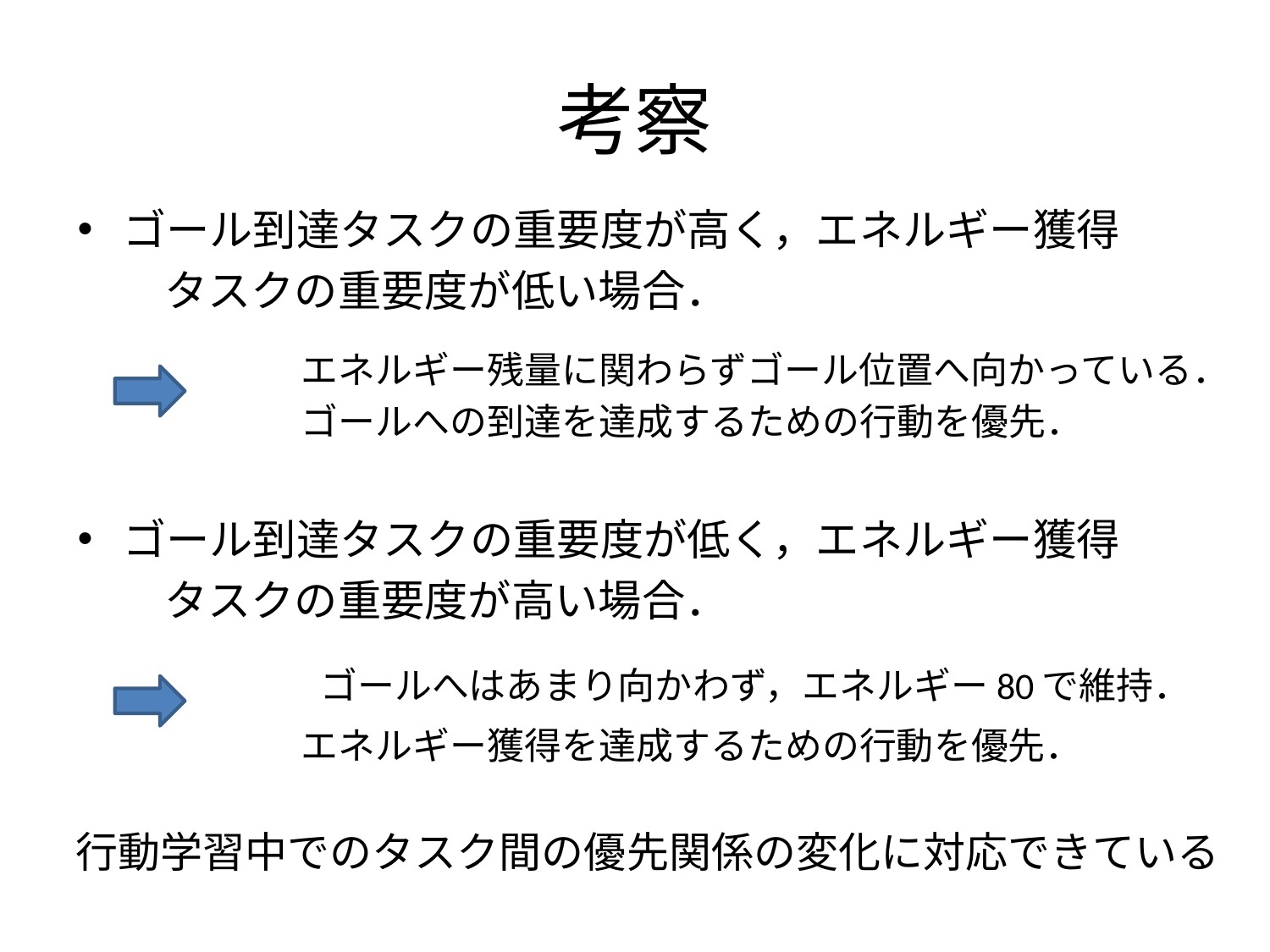

# 考察
ゴール到達タスクの重要度が高く，エネルギー獲得
　　タスクの重要度が低い場合．

　　　　　　エネルギー残量に関わらずゴール位置へ向かっている．
　　　　　　ゴールへの到達を達成するための行動を優先．

ゴール到達タスクの重要度が低く，エネルギー獲得
　　タスクの重要度が高い場合．

　　　　　　ゴールへはあまり向かわず，エネルギー80で維持．
　　　　　　エネルギー獲得を達成するための行動を優先．

行動学習中でのタスク間の優先関係の変化に対応できている